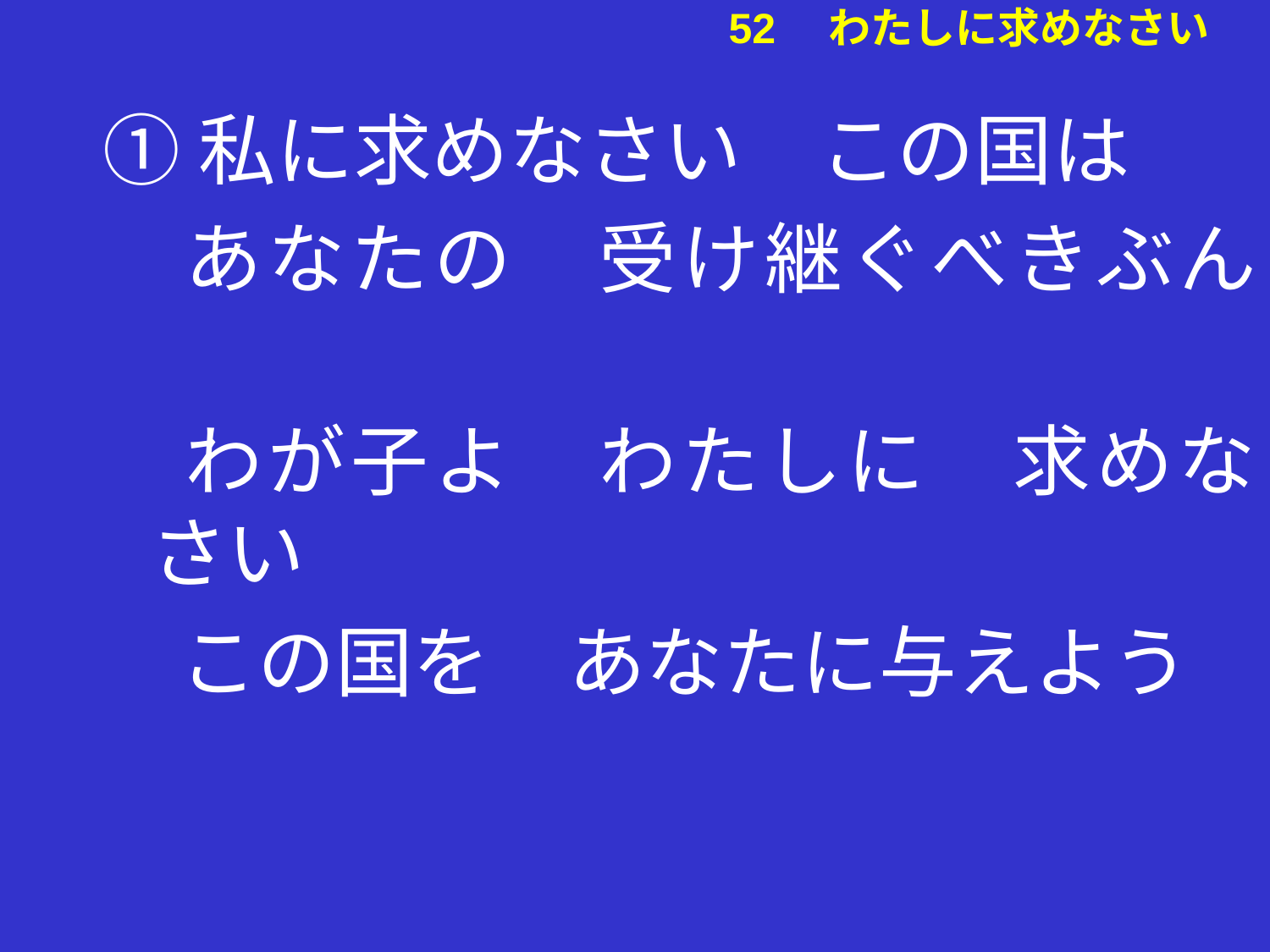

①私に求めなさい　この国は
　あなたの　受け継ぐべきぶん
　わが子よ　わたしに　求めなさい
　この国を　あなたに与えよう

# 52　わたしに求めなさい